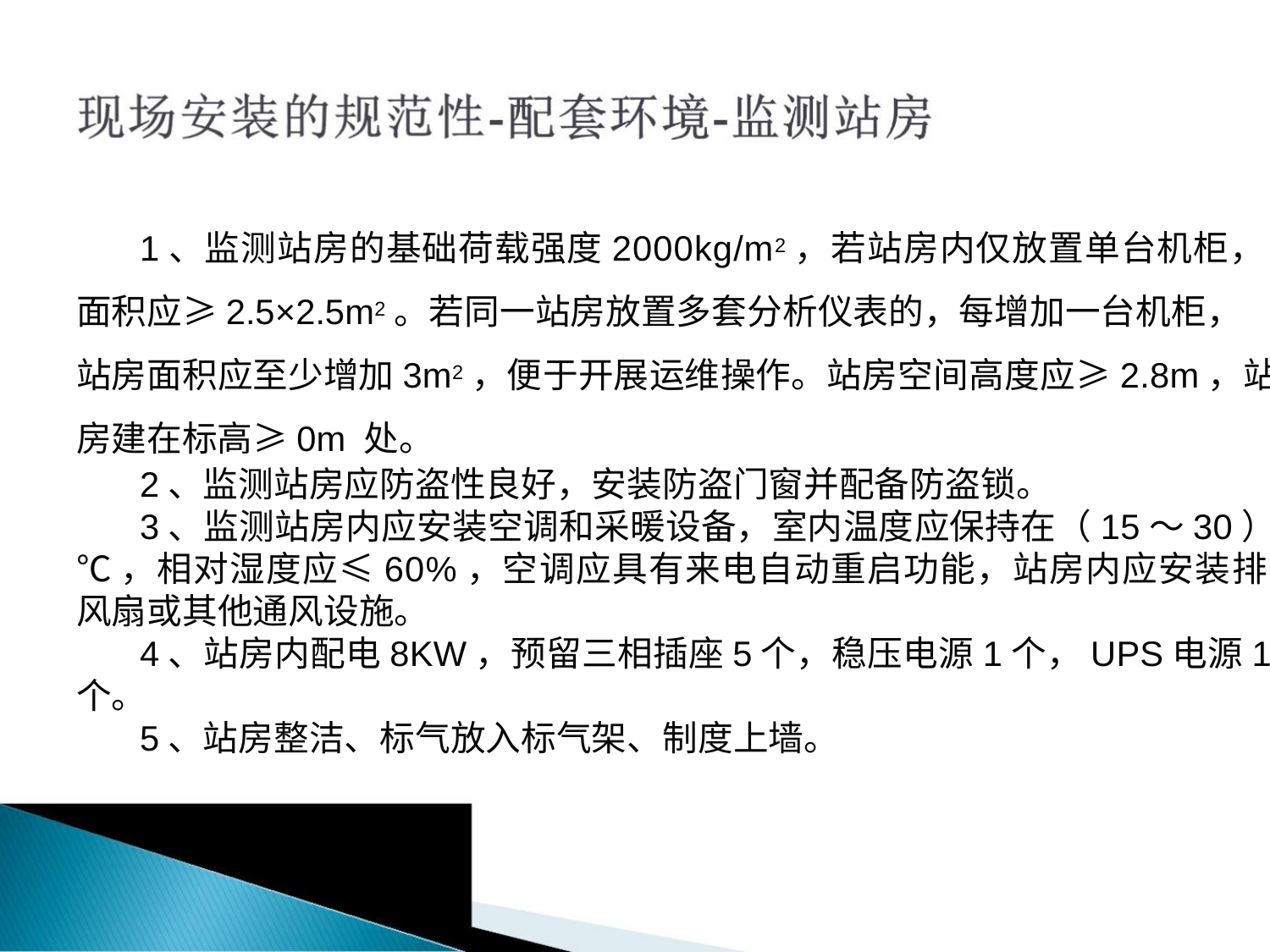

1、监测站房的基础荷载强度2000kg/m2，若站房内仅放置单台机柜，
面积应≥2.5×2.5m2。若同一站房放置多套分析仪表的，每增加一台机柜，
站房面积应至少增加3m2，便于开展运维操作。站房空间高度应≥2.8m，站
房建在标高≥0m 处。
2、监测站房应防盗性良好，安装防盗门窗并配备防盗锁。
3、监测站房内应安装空调和采暖设备，室内温度应保持在（15～30）
℃，相对湿度应≤60%，空调应具有来电自动重启功能，站房内应安装排
风扇或其他通风设施。
4、站房内配电8KW，预留三相插座5个，稳压电源1个，UPS电源10KW一
个。
5、站房整洁、标气放入标气架、制度上墙。